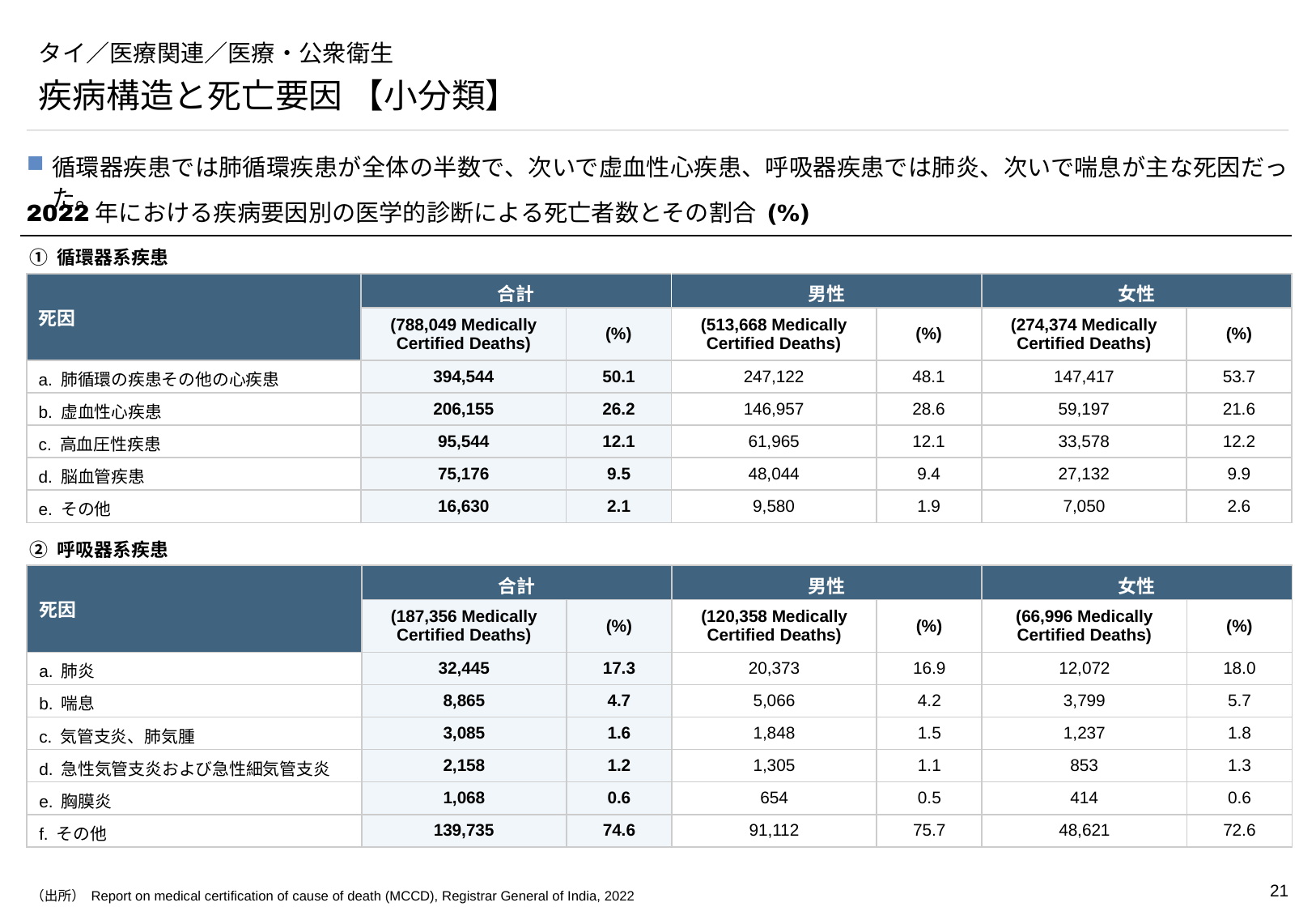

# タイ／医療関連／医療・公衆衛生
疾病構造と死亡要因 【小分類】
循環器疾患では肺循環疾患が全体の半数で、次いで虚血性心疾患、呼吸器疾患では肺炎、次いで喘息が主な死因だった。
2022年における疾病要因別の医学的診断による死亡者数とその割合 (%)
① 循環器系疾患
| 死因 | 合計 |  | 男性 |  | 女性 |  |
| --- | --- | --- | --- | --- | --- | --- |
|  | (788,049 Medically Certified Deaths) | (%) | (513,668 Medically Certified Deaths) | (%) | (274,374 Medically Certified Deaths) | (%) |
| a. 肺循環の疾患その他の心疾患 | 394,544 | 50.1 | 247,122 | 48.1 | 147,417 | 53.7 |
| b. 虚血性心疾患 | 206,155 | 26.2 | 146,957 | 28.6 | 59,197 | 21.6 |
| c. 高血圧性疾患 | 95,544 | 12.1 | 61,965 | 12.1 | 33,578 | 12.2 |
| d. 脳血管疾患 | 75,176 | 9.5 | 48,044 | 9.4 | 27,132 | 9.9 |
| e. その他 | 16,630 | 2.1 | 9,580 | 1.9 | 7,050 | 2.6 |
② 呼吸器系疾患
| 死因 | 合計 |  | 男性 |  | 女性 |  |
| --- | --- | --- | --- | --- | --- | --- |
|  | (187,356 Medically Certified Deaths) | (%) | (120,358 Medically Certified Deaths) | (%) | (66,996 Medically Certified Deaths) | (%) |
| a. 肺炎 | 32,445 | 17.3 | 20,373 | 16.9 | 12,072 | 18.0 |
| b. 喘息 | 8,865 | 4.7 | 5,066 | 4.2 | 3,799 | 5.7 |
| c. 気管支炎、肺気腫 | 3,085 | 1.6 | 1,848 | 1.5 | 1,237 | 1.8 |
| d. 急性気管支炎および急性細気管支炎 | 2,158 | 1.2 | 1,305 | 1.1 | 853 | 1.3 |
| e. 胸膜炎 | 1,068 | 0.6 | 654 | 0.5 | 414 | 0.6 |
| f. その他 | 139,735 | 74.6 | 91,112 | 75.7 | 48,621 | 72.6 |
（出所） Report on medical certification of cause of death (MCCD), Registrar General of India, 2022